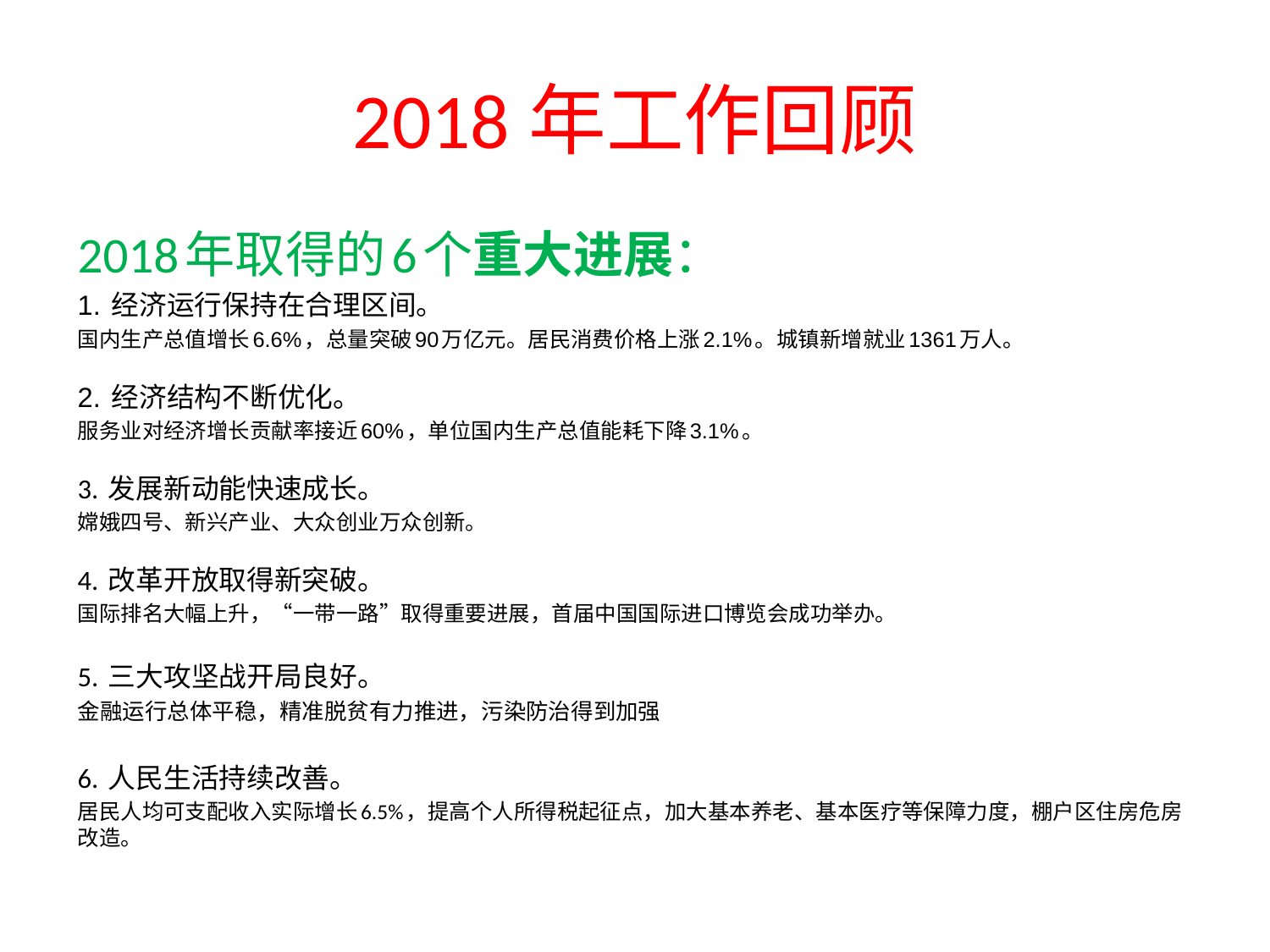

# 2018年工作回顾
2018年取得的6个重大进展：
1. 经济运行保持在合理区间。
国内生产总值增长6.6%，总量突破90万亿元。居民消费价格上涨2.1%。城镇新增就业1361万人。

2. 经济结构不断优化。
服务业对经济增长贡献率接近60%，单位国内生产总值能耗下降3.1%。

3. 发展新动能快速成长。
嫦娥四号、新兴产业、大众创业万众创新。

4. 改革开放取得新突破。
国际排名大幅上升，“一带一路”取得重要进展，首届中国国际进口博览会成功举办。

5. 三大攻坚战开局良好。
金融运行总体平稳，精准脱贫有力推进，污染防治得到加强

6. 人民生活持续改善。
居民人均可支配收入实际增长6.5%，提高个人所得税起征点，加大基本养老、基本医疗等保障力度，棚户区住房危房改造。